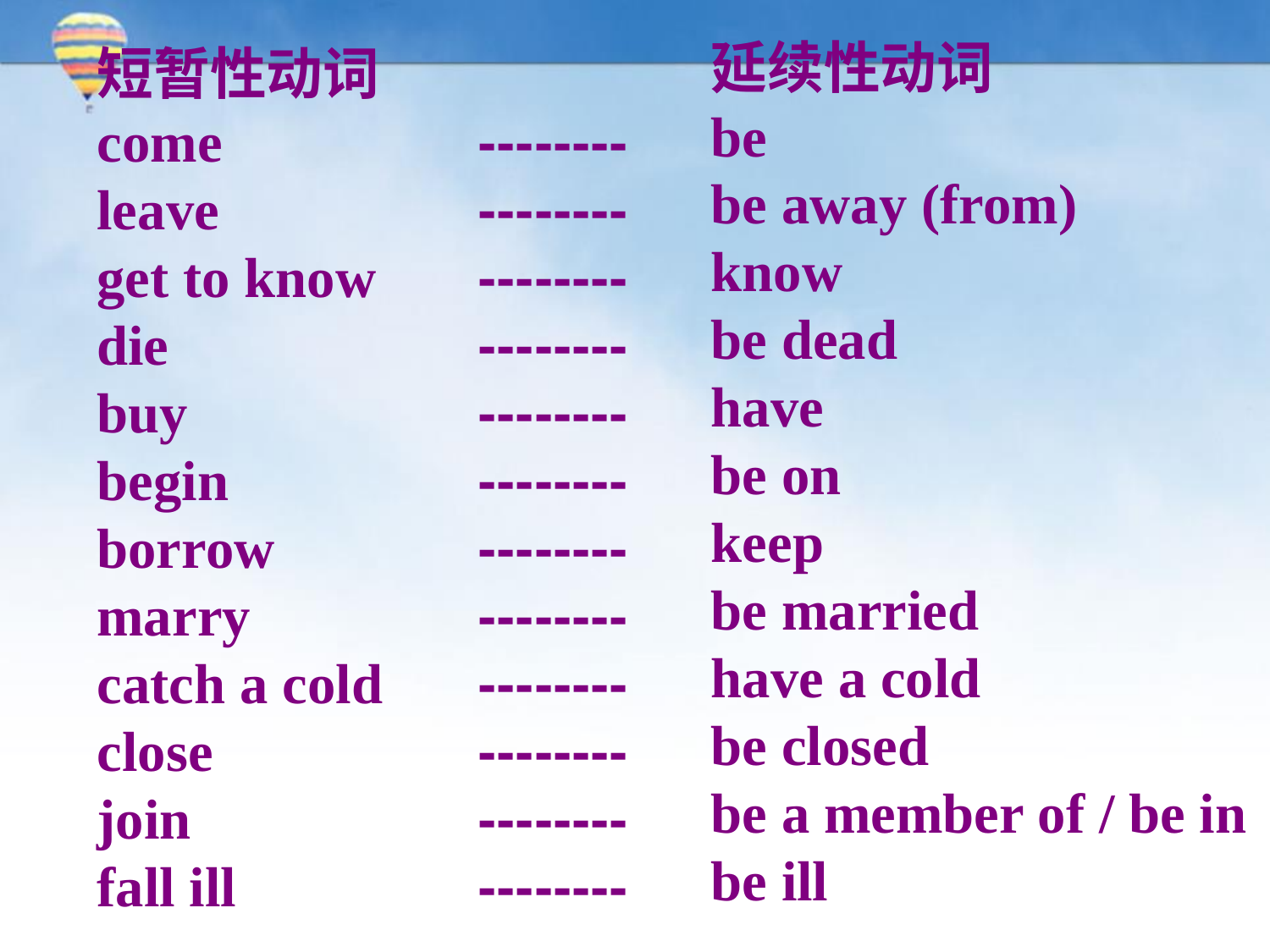

延续性动词
be
be away (from)
know
be dead
have
be on
keep
be married
have a cold
be closed
be a member of / be in
be ill
短暂性动词
come 		--------
leave 		--------
get to know 	--------
die 			--------
buy			--------
begin 		--------
borrow 		--------
marry 		--------
catch a cold 	--------
close 		--------
join 			--------
fall ill 		--------